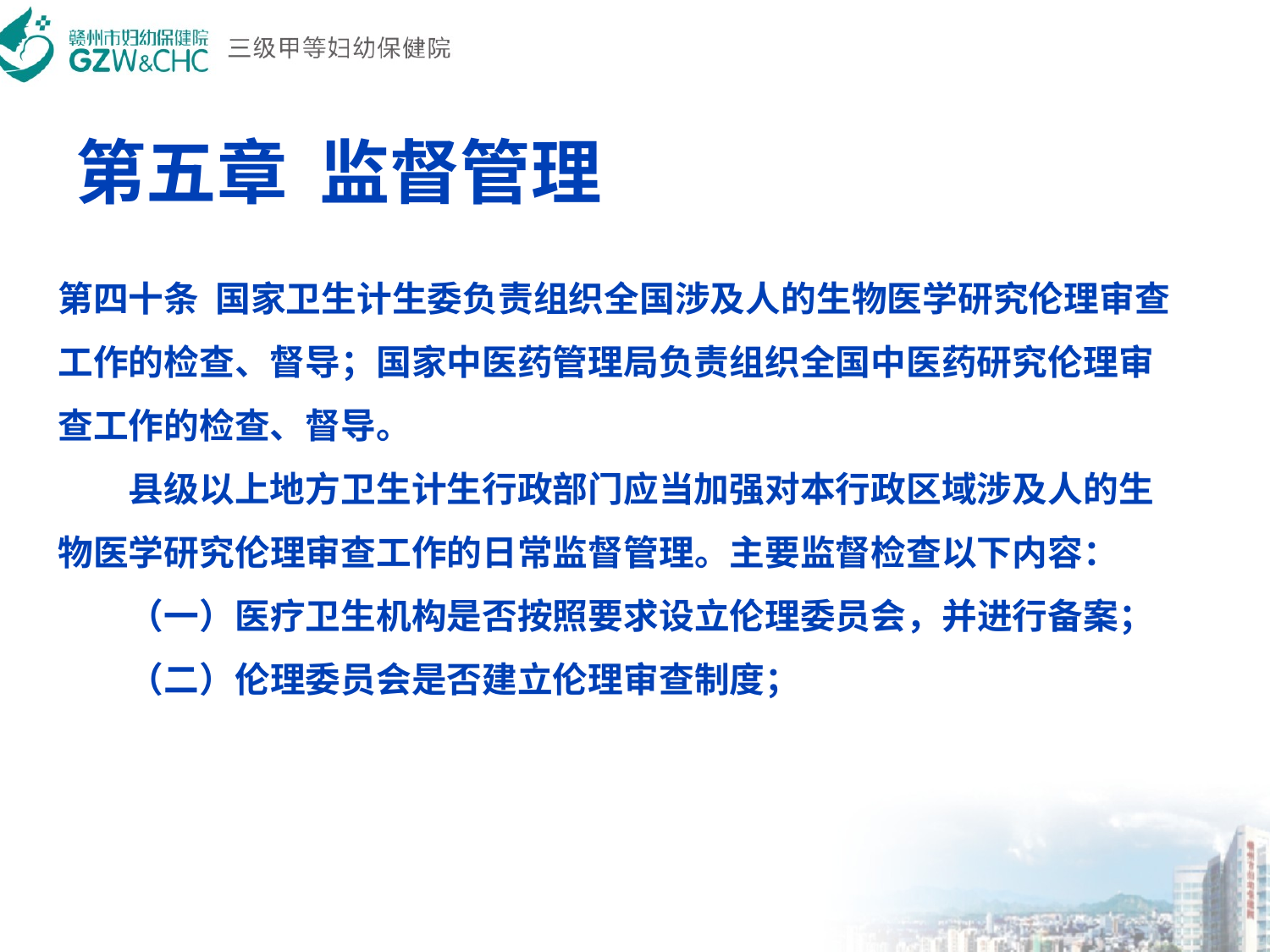

# 第五章  监督管理
第四十条  国家卫生计生委负责组织全国涉及人的生物医学研究伦理审查工作的检查、督导；国家中医药管理局负责组织全国中医药研究伦理审查工作的检查、督导。
　　县级以上地方卫生计生行政部门应当加强对本行政区域涉及人的生物医学研究伦理审查工作的日常监督管理。主要监督检查以下内容：
　　（一）医疗卫生机构是否按照要求设立伦理委员会，并进行备案；
　　（二）伦理委员会是否建立伦理审查制度；